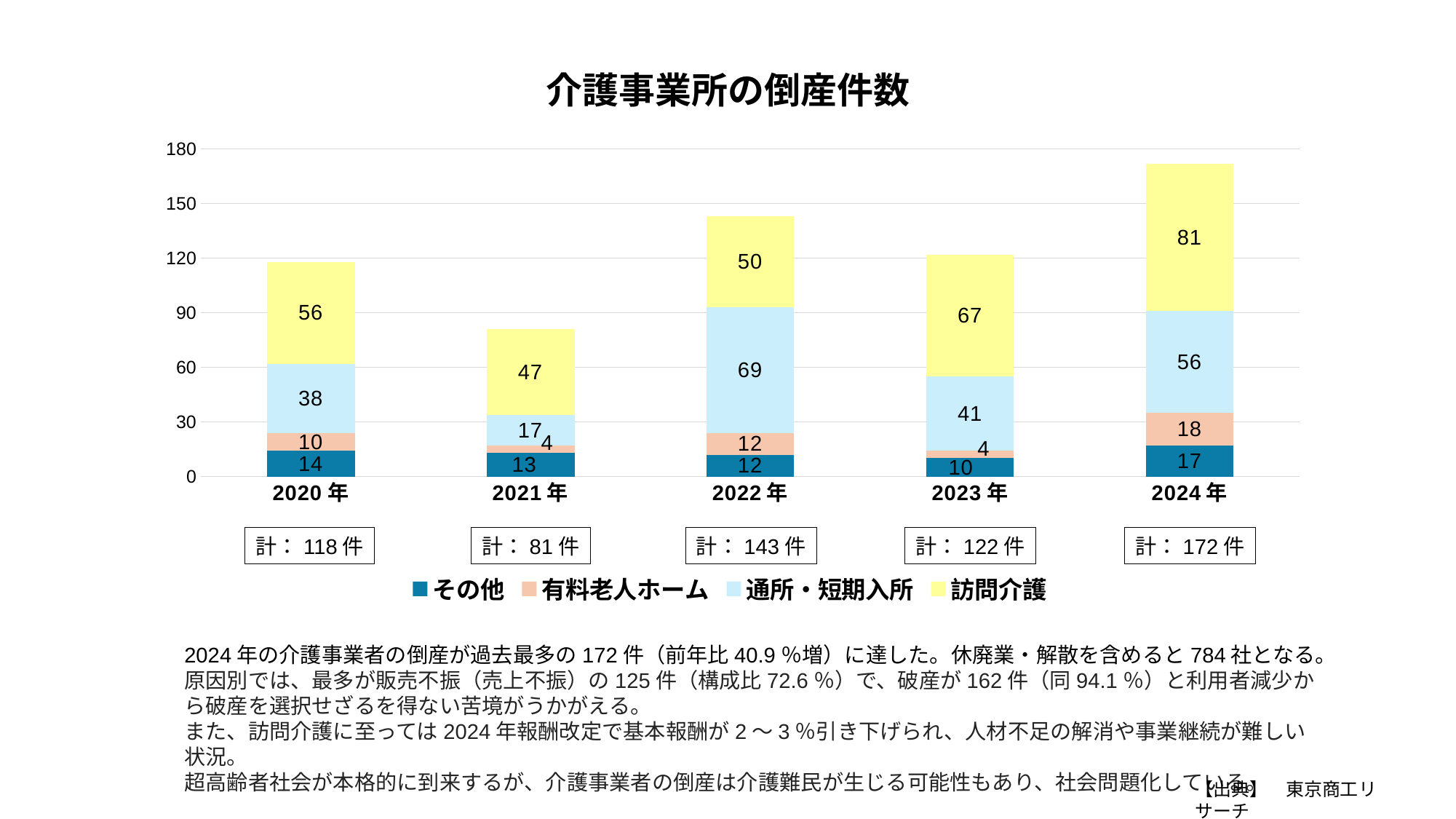

介護事業所の倒産件数

### Chart

| Category | その他 | 有料老人ホーム | 通所・短期入所 | 訪問介護 |
|---|---|---|---|---|
| 2020年 | 14.0 | 10.0 | 38.0 | 56.0 |
| 2021年 | 13.0 | 4.0 | 17.0 | 47.0 |
| 2022年 | 12.0 | 12.0 | 69.0 | 50.0 |
| 2023年 | 10.0 | 4.0 | 41.0 | 67.0 |
| 2024年 | 17.0 | 18.0 | 56.0 | 81.0 |
計：118件
計：81件
計：143件
計：122件
計：172件
2024年の介護事業者の倒産が過去最多の172件（前年比40.9％増）に達した。休廃業・解散を含めると784社となる。
原因別では、最多が販売不振（売上不振）の125件（構成比72.6％）で、破産が162件（同94.1％）と利用者減少から破産を選択せざるを得ない苦境がうかがえる。
また、訪問介護に至っては2024年報酬改定で基本報酬が2～3％引き下げられ、人材不足の解消や事業継続が難しい状況。
超高齢者社会が本格的に到来するが、介護事業者の倒産は介護難民が生じる可能性もあり、社会問題化している。
【出典】　東京商工リサーチ